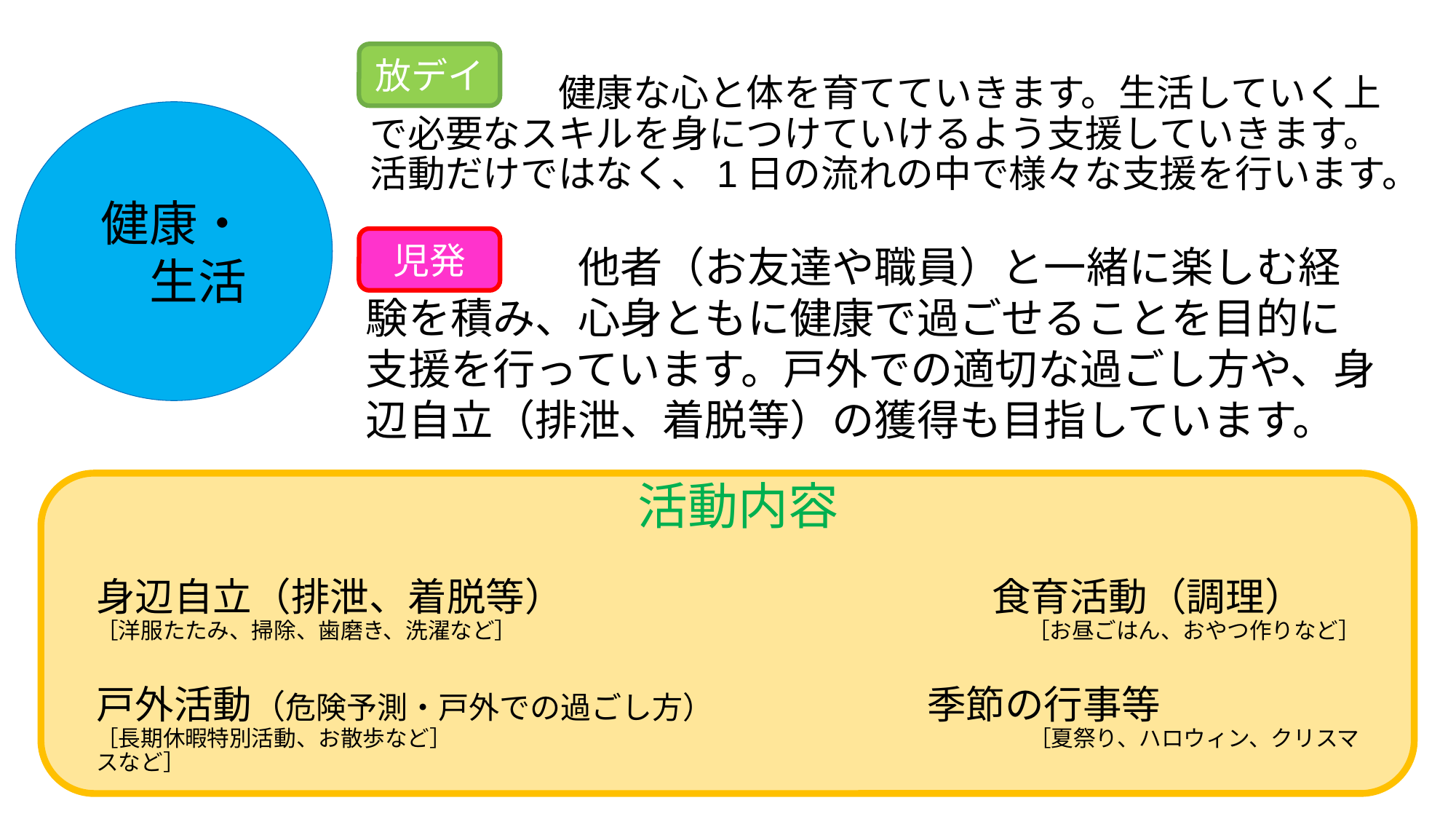

放デイ
# 健康な心と体を育てていきます。生活していく上で必要なスキルを身につけていけるよう支援していきます。活動だけではなく、1日の流れの中で様々な支援を行います。
健康・
　生活
児発
　　　　　他者（お友達や職員）と一緒に楽しむ経験を積み、心身ともに健康で過ごせることを目的に支援を行っています。戸外での適切な過ごし方や、身辺自立（排泄、着脱等）の獲得も目指しています。

活動内容

身辺自立（排泄、着脱等）　　　　　　　　　　　食育活動（調理）
［洋服たたみ、掃除、歯磨き、洗濯など］　　　　　　　　　　　　　　　　　　　　　　　［お昼ごはん、おやつ作りなど］

戸外活動（危険予測・戸外での過ごし方）　　　　　　　季節の行事等
［長期休暇特別活動、お散歩など］　　　　　　　　　　　　　　　　　　　　　　　　　　［夏祭り、ハロウィン、クリスマスなど］